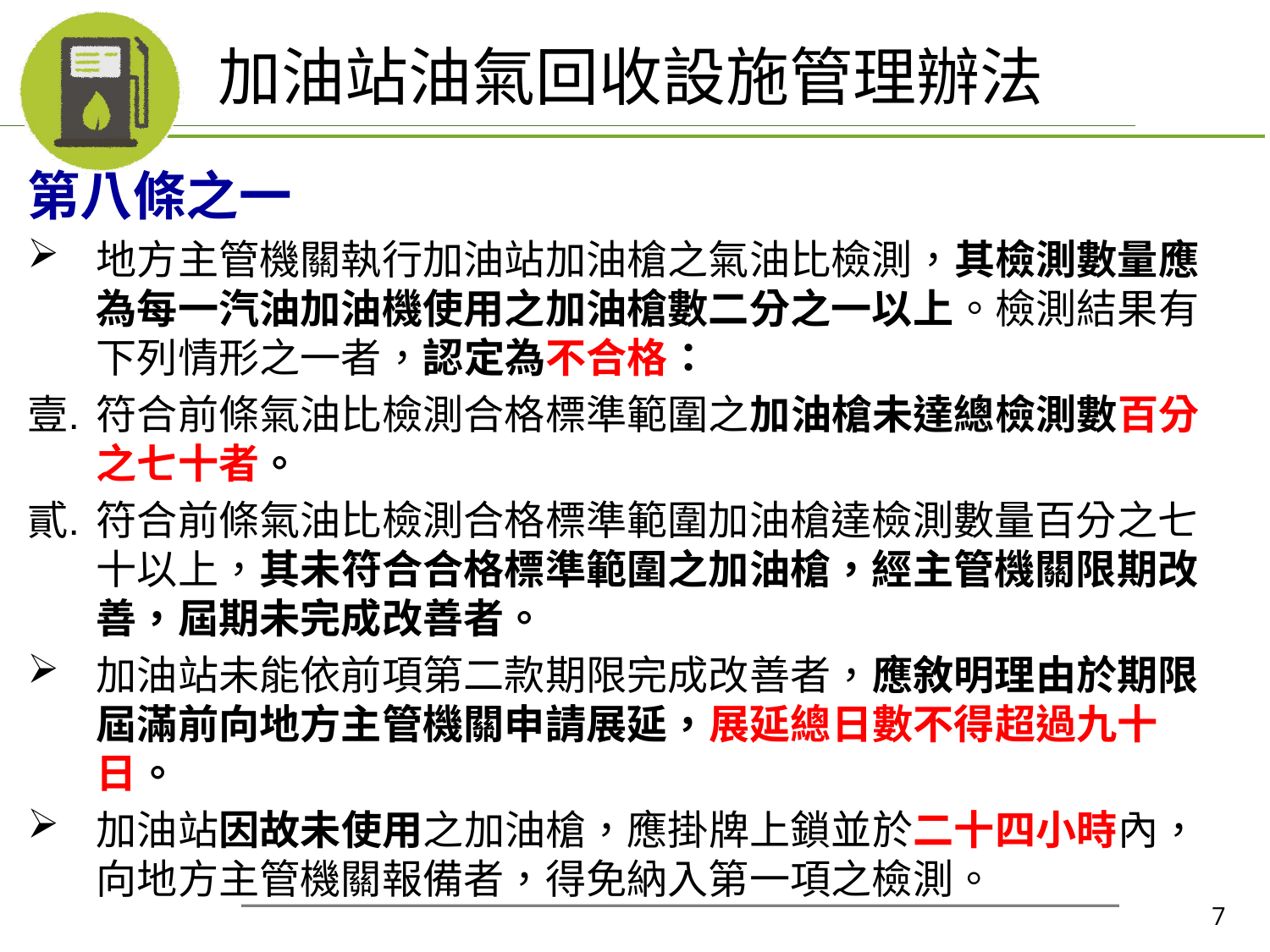

# 加油站油氣回收設施管理辦法
第八條之一
地方主管機關執行加油站加油槍之氣油比檢測，其檢測數量應為每一汽油加油機使用之加油槍數二分之一以上。檢測結果有下列情形之一者，認定為不合格：
符合前條氣油比檢測合格標準範圍之加油槍未達總檢測數百分之七十者。
符合前條氣油比檢測合格標準範圍加油槍達檢測數量百分之七十以上，其未符合合格標準範圍之加油槍，經主管機關限期改善，屆期未完成改善者。
加油站未能依前項第二款期限完成改善者，應敘明理由於期限屆滿前向地方主管機關申請展延，展延總日數不得超過九十日。
加油站因故未使用之加油槍，應掛牌上鎖並於二十四小時內，向地方主管機關報備者，得免納入第一項之檢測。
7